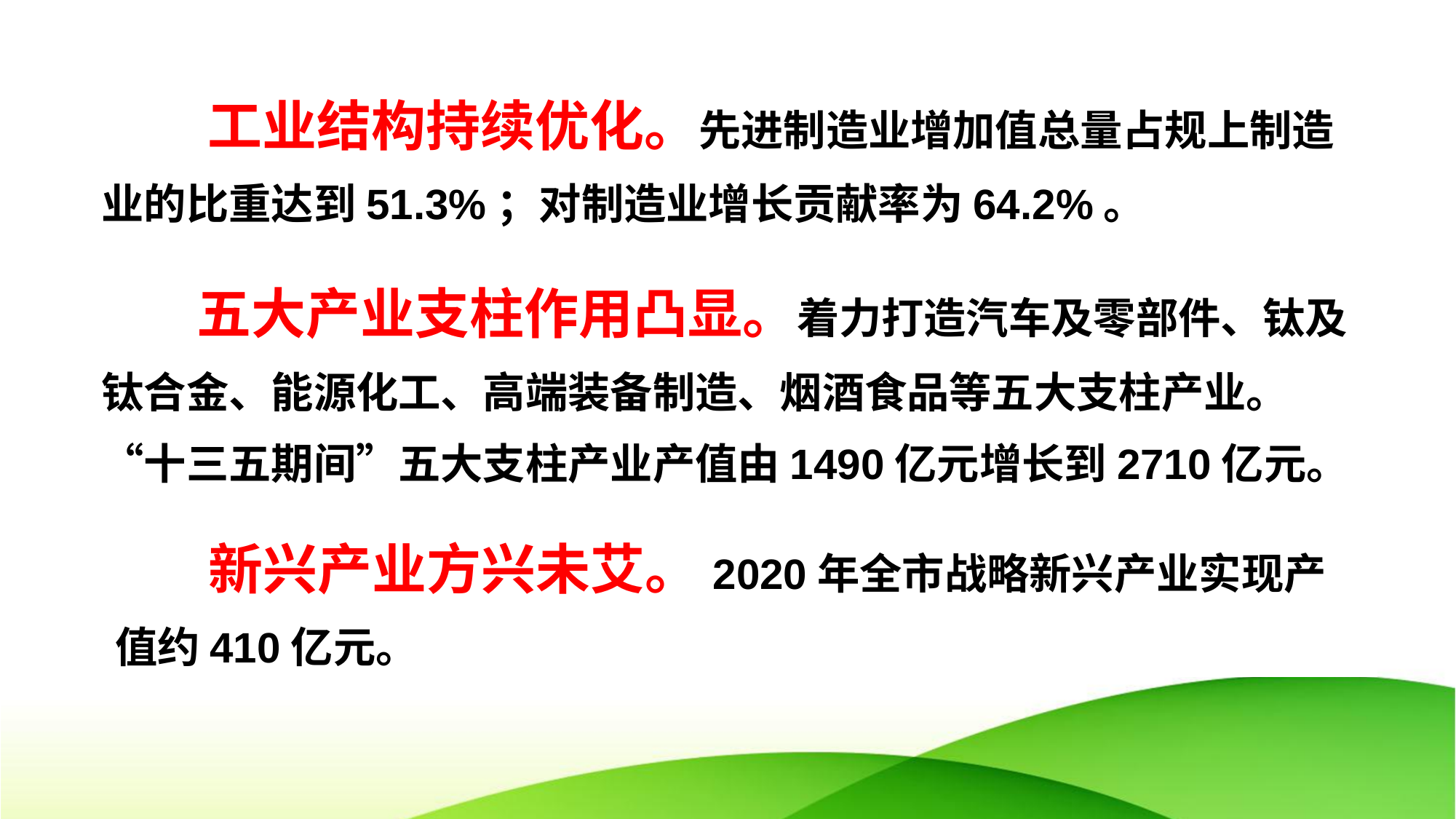

工业结构持续优化。先进制造业增加值总量占规上制造业的比重达到51.3%；对制造业增长贡献率为64.2%。
            五大产业支柱作用凸显。着力打造汽车及零部件、钛及钛合金、能源化工、高端装备制造、烟酒食品等五大支柱产业。“十三五期间”五大支柱产业产值由1490亿元增长到2710亿元。
           新兴产业方兴未艾。2020年全市战略新兴产业实现产值约410亿元。